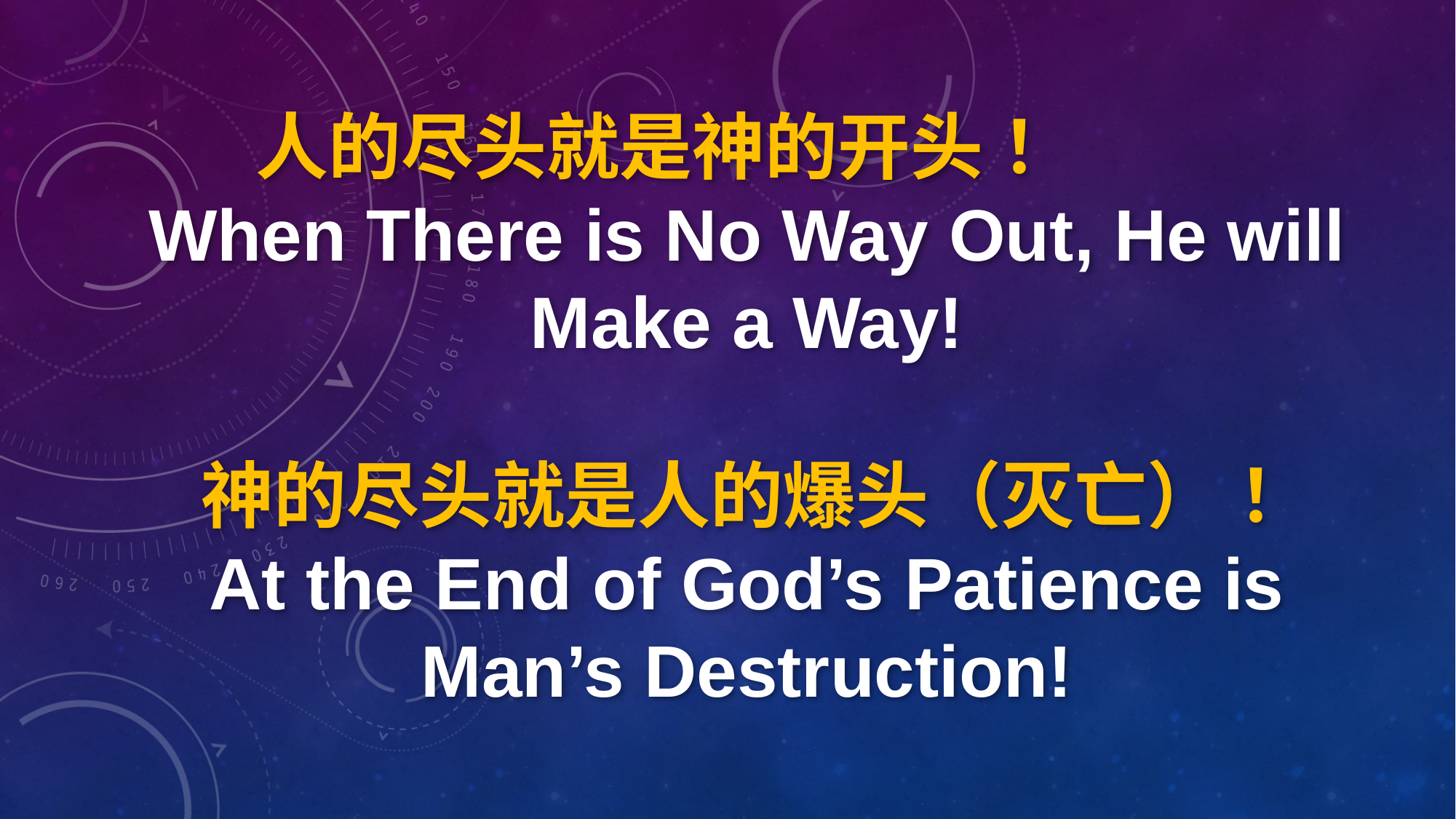

人的尽头就是神的开头！
When There is No Way Out, He will Make a Way!

神的尽头就是人的爆头（灭亡）！
At the End of God’s Patience is Man’s Destruction!